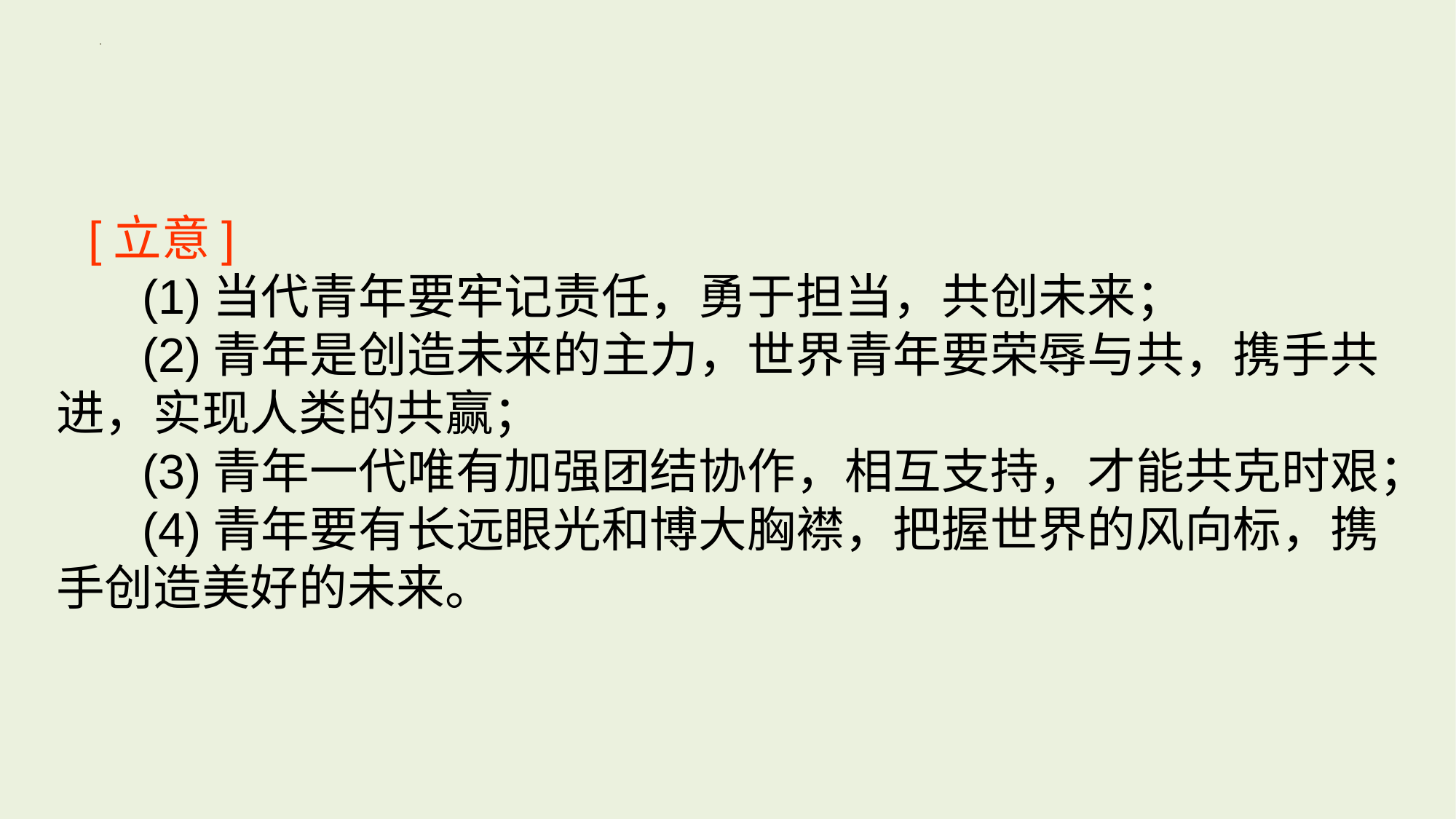

[立意]
    (1)当代青年要牢记责任，勇于担当，共创未来；
    (2)青年是创造未来的主力，世界青年要荣辱与共，携手共进，实现人类的共赢；
    (3)青年一代唯有加强团结协作，相互支持，才能共克时艰；
    (4)青年要有长远眼光和博大胸襟，把握世界的风向标，携手创造美好的未来。